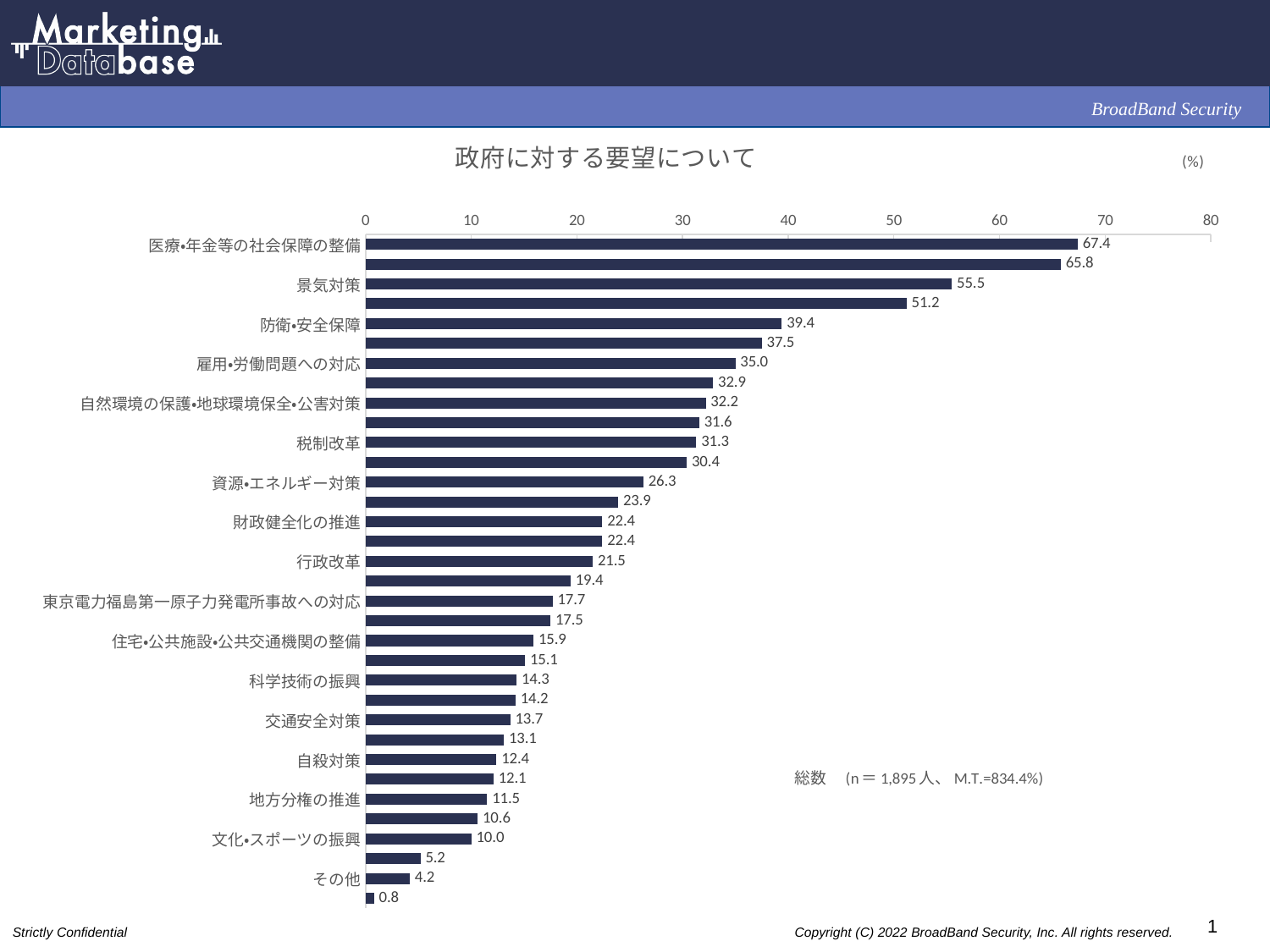

### Chart: 政府に対する要望について

| Category |  |
|---|---|
| 医療・年金等の社会保障の整備 | 67.4 |
| 新型コロナウイルス感染症への対応 | 65.8 |
| 景気対策 | 55.5 |
| 高齢社会対策 | 51.2 |
| 防衛・安全保障 | 39.4 |
| 少子化対策 | 37.5 |
| 雇用・労働問題への対応 | 35.0 |
| 物価対策 | 32.9 |
| 自然環境の保護・地球環境保全・公害対策 | 32.2 |
| 防災 | 31.6 |
| 税制改革 | 31.3 |
| 外交・国際協力 | 30.4 |
| 資源・エネルギー対策 | 26.3 |
| 教育の振興・青少年の育成 | 23.9 |
| 財政健全化の推進 | 22.4 |
| 治安 | 22.4 |
| 行政改革 | 21.5 |
| 地域の活性化 | 19.4 |
| 東京電力福島第一原子力発電所事故への対応 | 17.7 |
| 新技術の活用促進・新規産業の育成 | 17.5 |
| 住宅・公共施設・公共交通機関の整備 | 15.9 |
| 東日本大震災からの復興 | 15.1 |
| 科学技術の振興 | 14.3 |
| 中小企業対策 | 14.2 |
| 交通安全対策 | 13.7 |
| 消費者問題への対応 | 13.1 |
| 自殺対策 | 12.4 |
| 農林水産業対策 | 12.1 |
| 地方分権の推進 | 11.5 |
| 男女共同参画社会の推進 | 10.6 |
| 文化・スポーツの振興 | 10.0 |
| 市民活動の促進 | 5.2 |
| その他 | 4.2 |
| 無回答 | 0.8 |